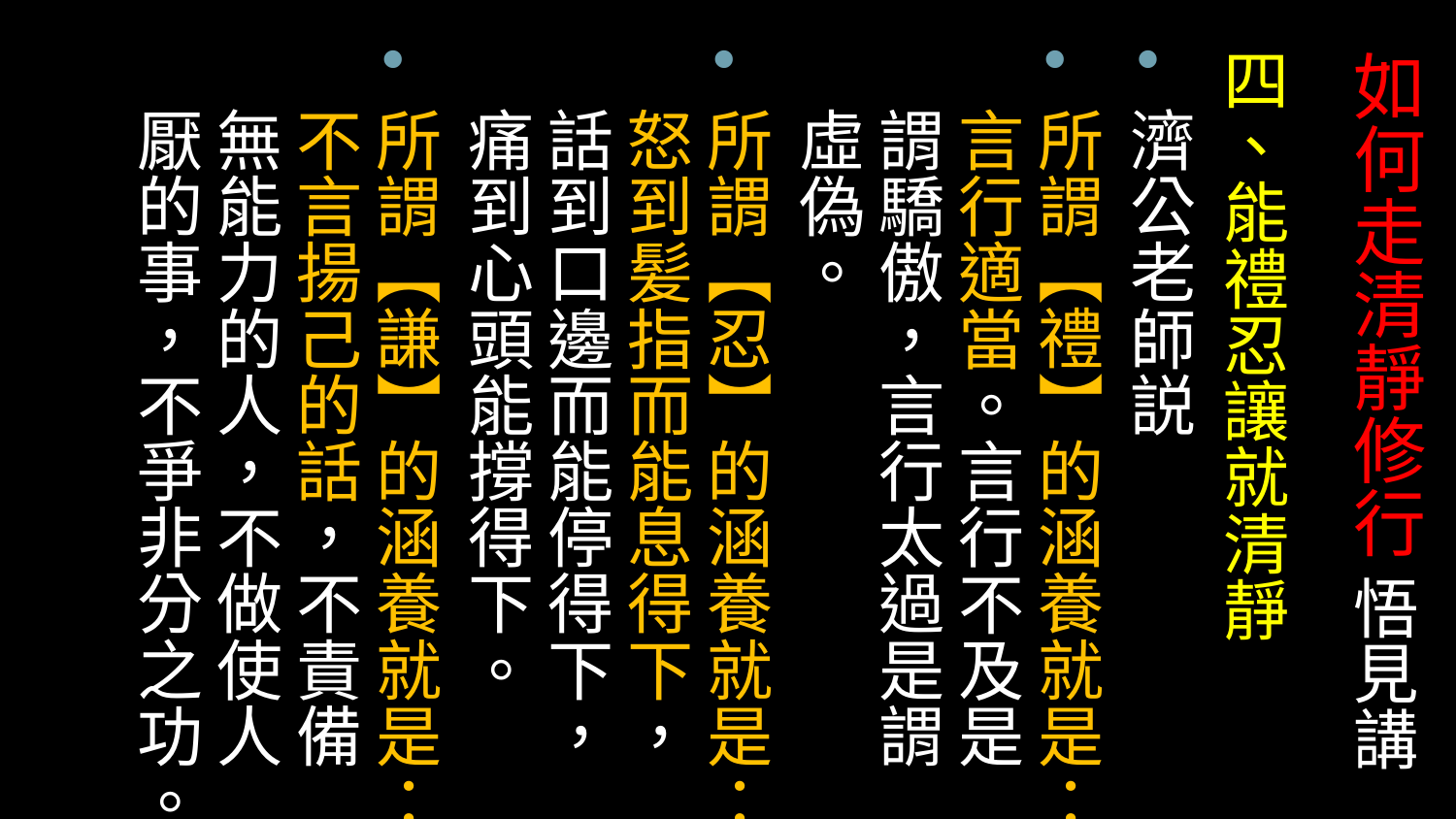

四、能禮忍讓就清靜
濟公老師説
所謂【禮】的涵養就是：言行適當。言行不及是謂驕傲，言行太過是謂虛偽。
所謂【忍】的涵養就是：怒到髪指而能息得下，話到口邊而能停得下，痛到心頭能撐得下。
所謂【謙】的涵養就是：不言揚己的話，不責備無能力的人，不做使人厭的事，不爭非分之功。

# 如何走清靜修行 悟見講